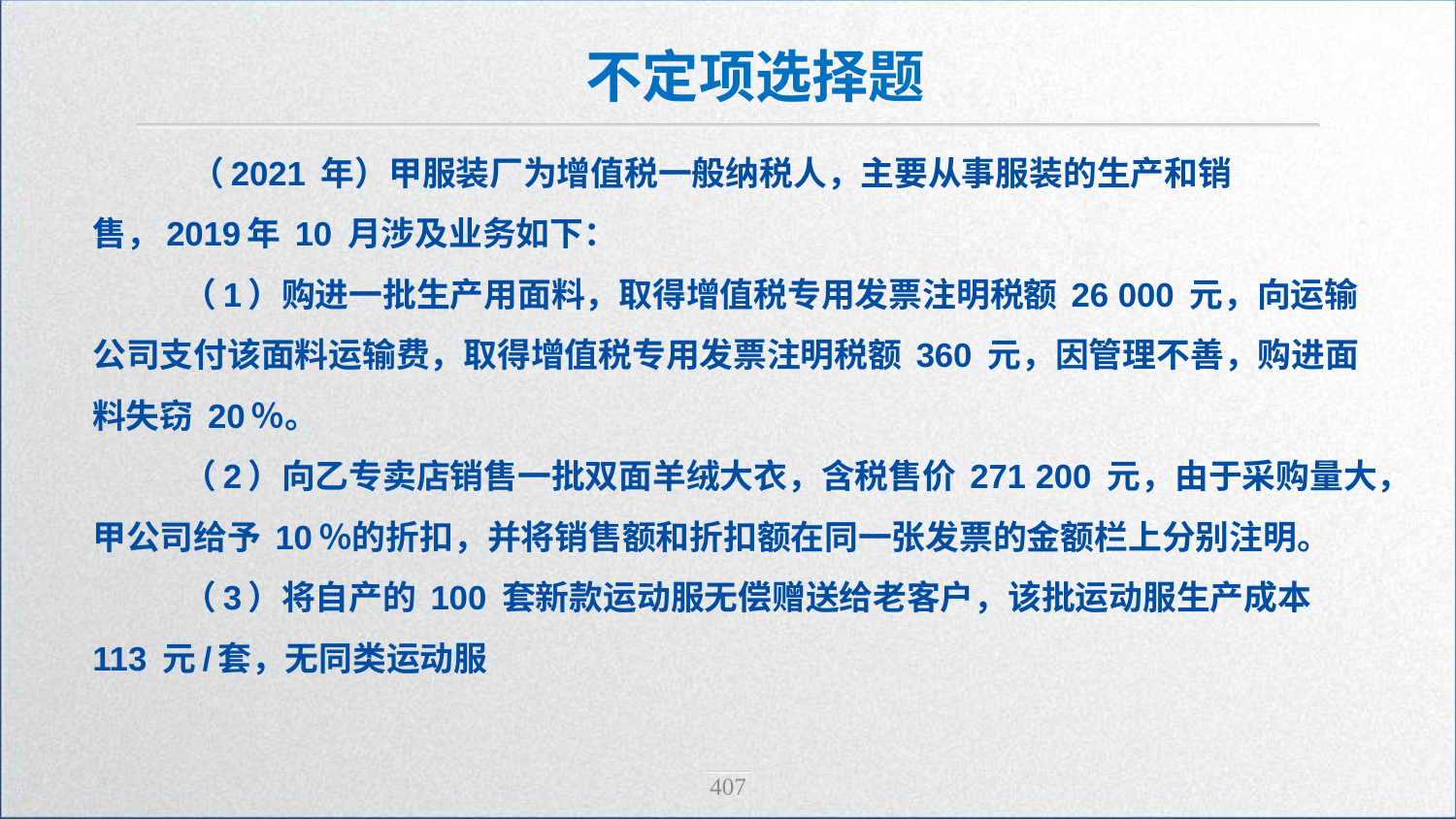

不定项选择题
  （2021 年）甲服装厂为增值税一般纳税人，主要从事服装的生产和销售，2019年 10 月涉及业务如下：
 （1）购进一批生产用面料，取得增值税专用发票注明税额 26 000 元，向运输公司支付该面料运输费，取得增值税专用发票注明税额 360 元，因管理不善，购进面料失窃 20％。
 （2）向乙专卖店销售一批双面羊绒大衣，含税售价 271 200 元，由于采购量大，甲公司给予 10％的折扣，并将销售额和折扣额在同一张发票的金额栏上分别注明。
 （3）将自产的 100 套新款运动服无偿赠送给老客户，该批运动服生产成本 113 元/套，无同类运动服
407